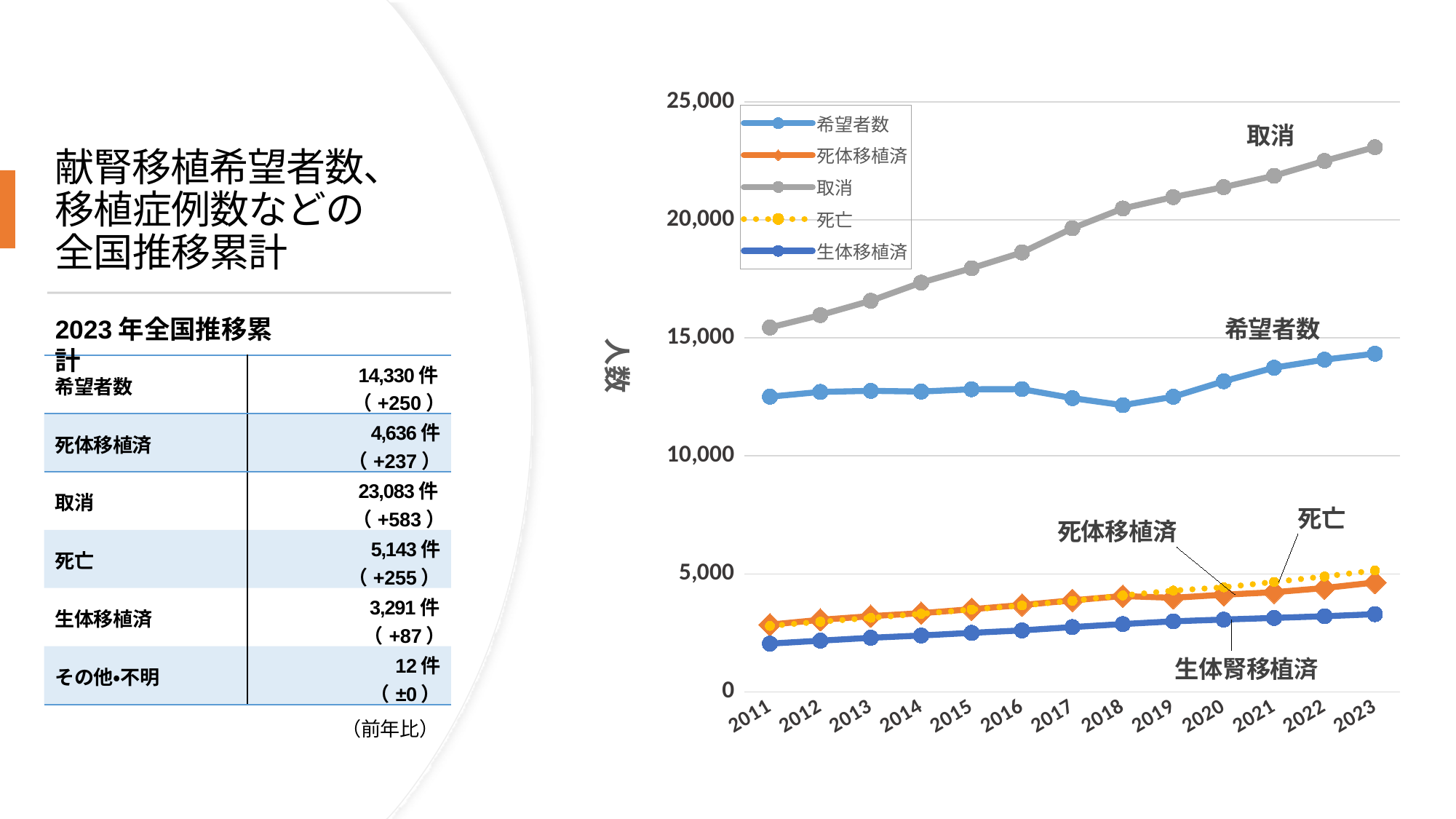

### Chart

| Category | 希望者数 | 死体移植済 | 取消 | 死亡 | 生体移植済 |
|---|---|---|---|---|---|
| 2011 | 12509.0 | 2848.0 | 15441.0 | 2793.0 | 2043.0 |
| 2012 | 12711.0 | 3053.0 | 15966.0 | 2973.0 | 2169.0 |
| 2013 | 12757.0 | 3208.0 | 16574.0 | 3135.0 | 2291.0 |
| 2014 | 12725.0 | 3335.0 | 17344.0 | 3307.0 | 2387.0 |
| 2015 | 12825.0 | 3502.0 | 17952.0 | 3488.0 | 2500.0 |
| 2016 | 12828.0 | 3679.0 | 18621.0 | 3659.0 | 2605.0 |
| 2017 | 12449.0 | 3877.0 | 19647.0 | 3858.0 | 2745.0 |
| 2018 | 12150.0 | 4059.0 | 20485.0 | 4085.0 | 2872.0 |
| 2019 | 12505.0 | 3986.0 | 20966.0 | 4292.0 | 2988.0 |
| 2020 | 13163.0 | 4116.0 | 21389.0 | 4430.0 | 3063.0 |
| 2021 | 13738.0 | 4222.0 | 21870.0 | 4658.0 | 3133.0 |
| 2022 | 14080.0 | 4399.0 | 22500.0 | 4888.0 | 3204.0 |
| 2023 | 14330.0 | 4636.0 | 23083.0 | 5143.0 | 3291.0 |
献腎移植希望者数、移植症例数などの 全国推移累計

2023年全国推移累計
| 希望者数 | 14,330件 （+250） |
| --- | --- |
| 死体移植済 | 4,636件 （+237） |
| 取消 | 23,083件 （+583） |
| 死亡 | 5,143件 （+255） |
| 生体移植済 | 3,291件 （+87） |
| その他・不明 | 12件 （±0） |
（前年比）